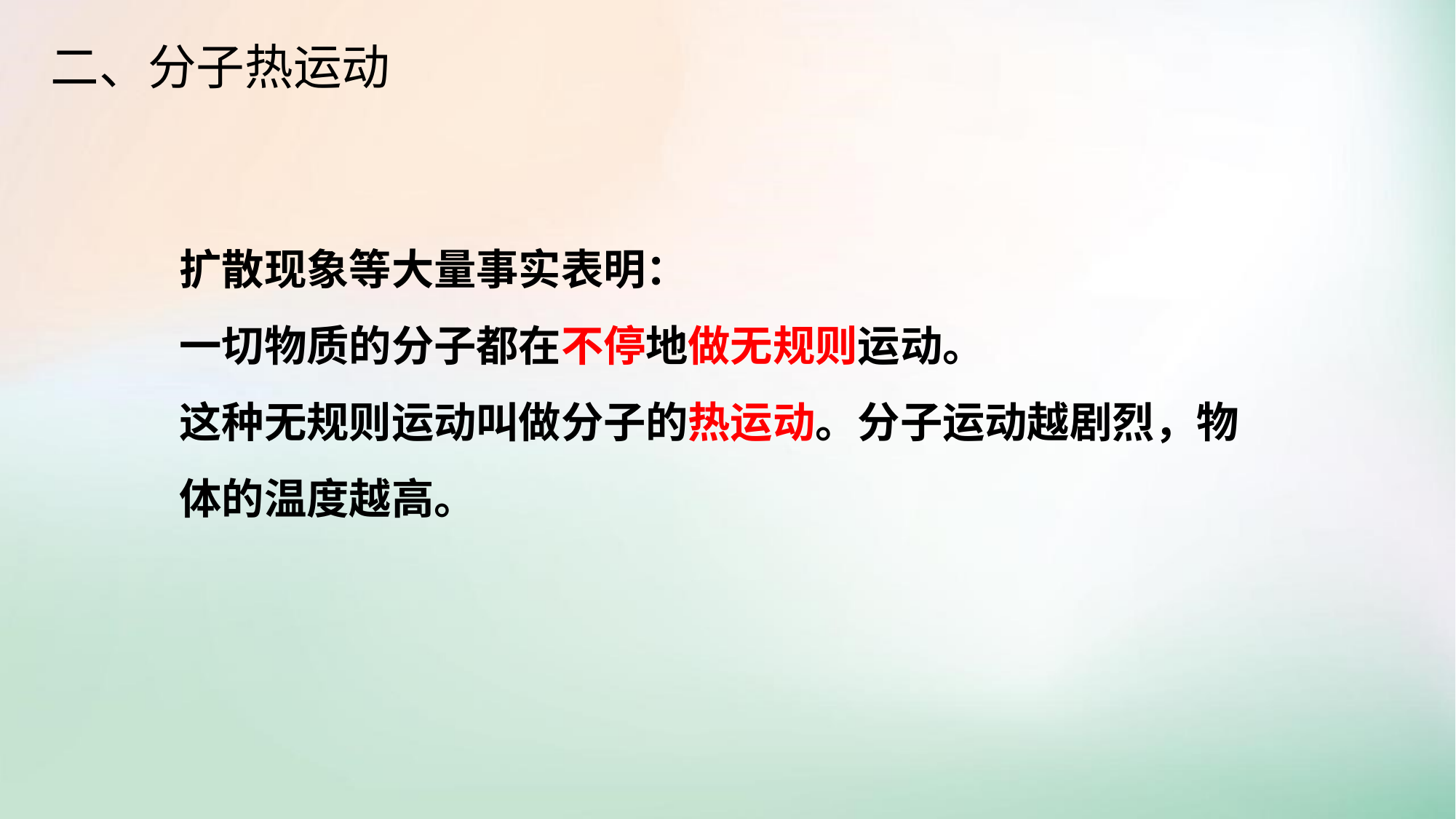

二、分子热运动
扩散现象等大量事实表明：
一切物质的分子都在不停地做无规则运动。
这种无规则运动叫做分子的热运动。分子运动越剧烈，物体的温度越高。